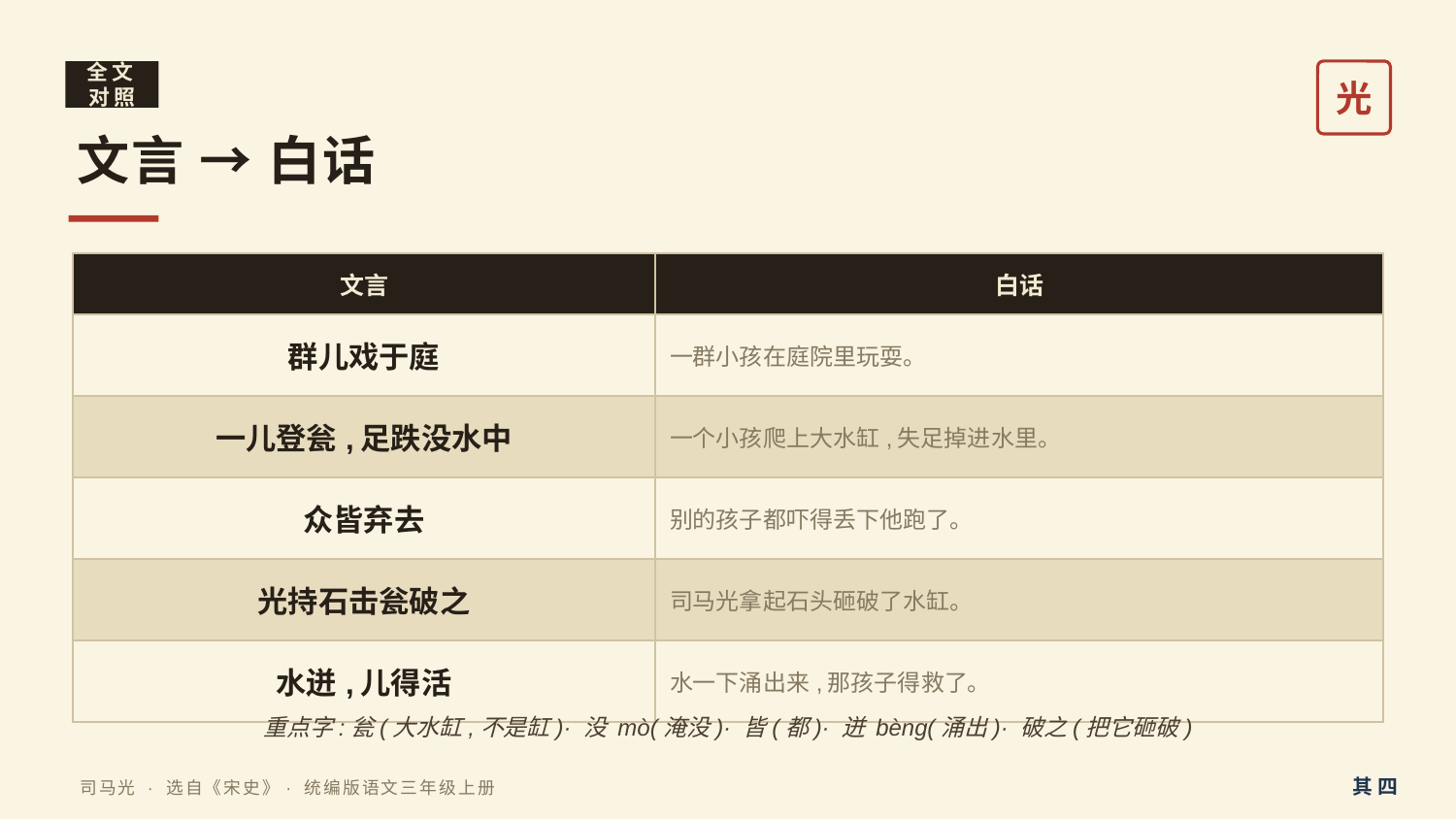

全文对照
光

文言 → 白话

| 文言 | 白话 |
| --- | --- |
| 群儿戏于庭 | 一群小孩在庭院里玩耍。 |
| 一儿登瓮,足跌没水中 | 一个小孩爬上大水缸,失足掉进水里。 |
| 众皆弃去 | 别的孩子都吓得丢下他跑了。 |
| 光持石击瓮破之 | 司马光拿起石头砸破了水缸。 |
| 水迸,儿得活 | 水一下涌出来,那孩子得救了。 |
重点字:瓮(大水缸,不是缸)· 没 mò(淹没)· 皆(都)· 迸 bèng(涌出)· 破之(把它砸破)
其 四
司马光 · 选自《宋史》· 统编版语文三年级上册